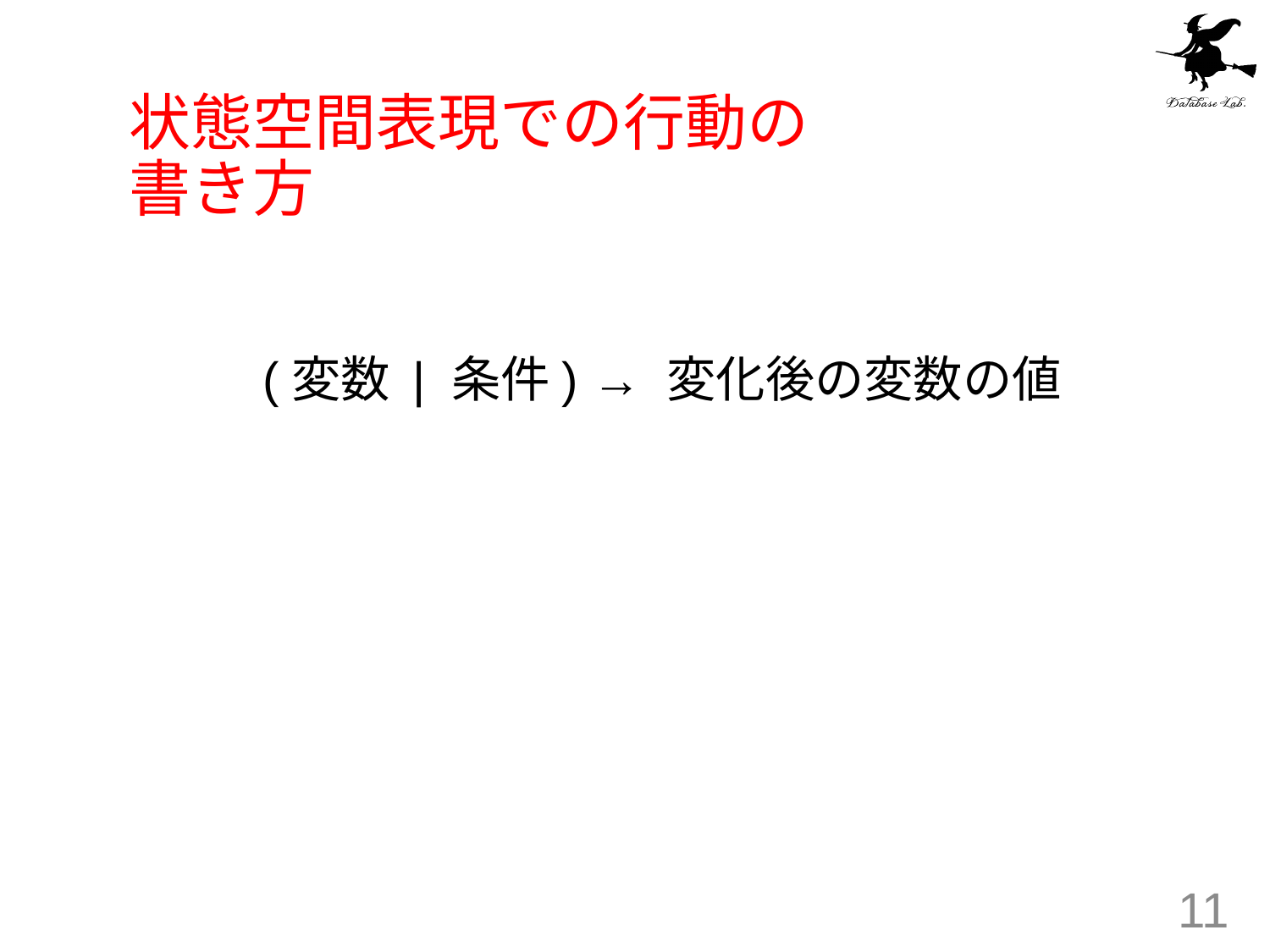

# 状態空間表現での行動の 書き方
(変数 | 条件) → 変化後の変数の値

11